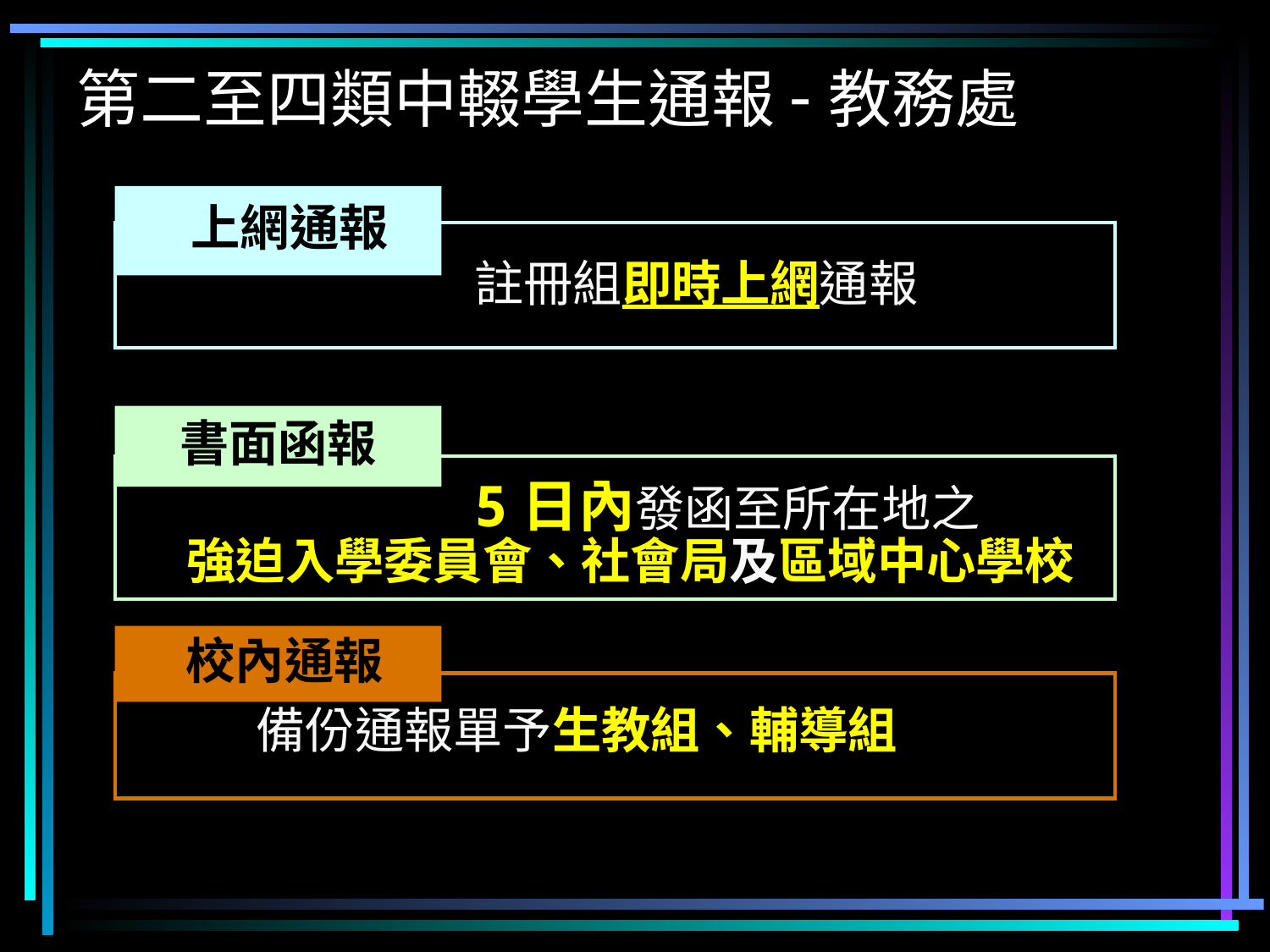

第二至四類中輟學生通報-教務處
 上網通報

註冊組即時上網通報
書面函報

5日內發函至所在地之
強迫入學委員會、社會局及區域中心學校
 校內通報

備份通報單予生教組、輔導組